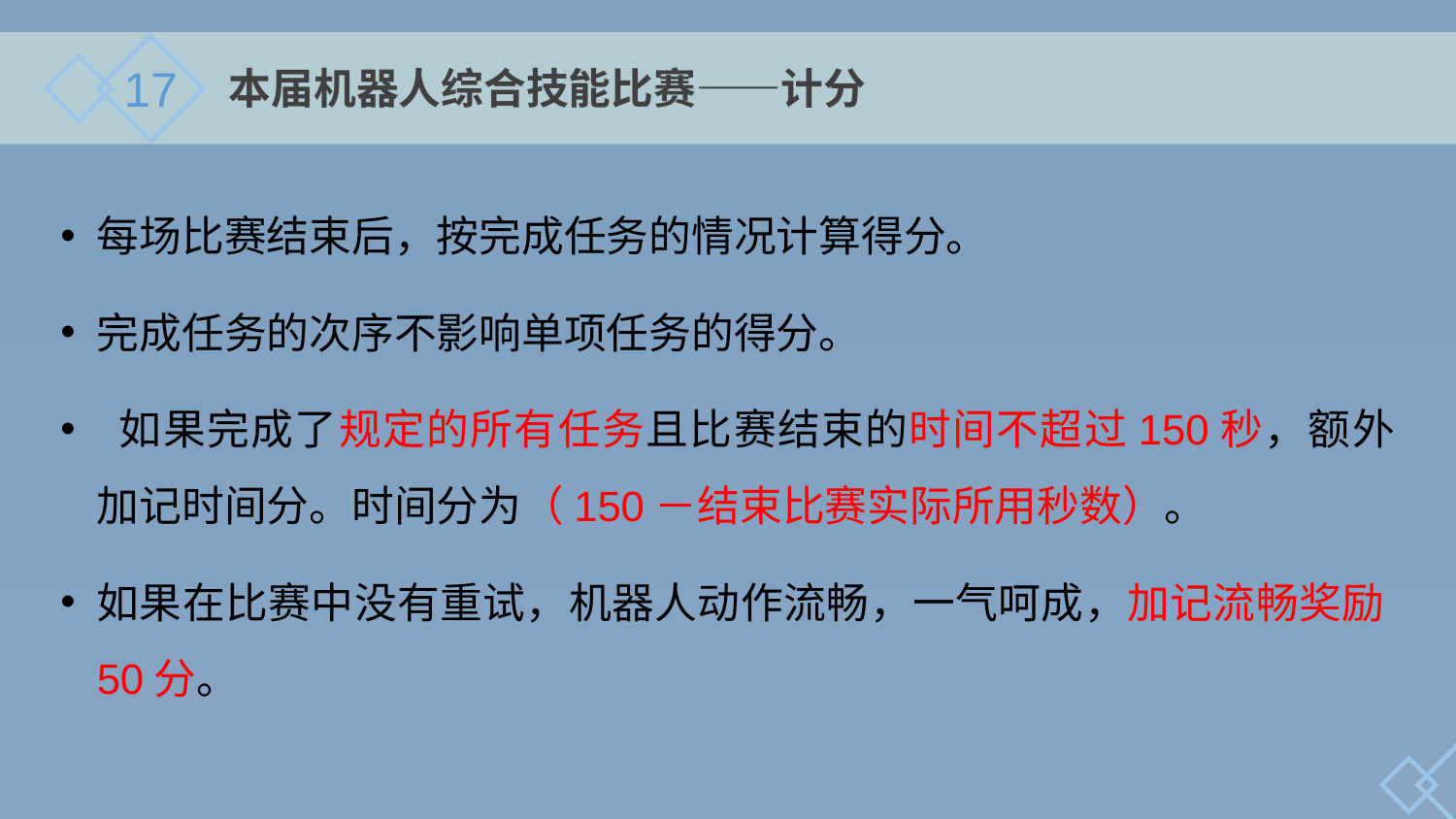

17
本届机器人综合技能比赛——计分

每场比赛结束后，按完成任务的情况计算得分。
完成任务的次序不影响单项任务的得分。
 如果完成了规定的所有任务且比赛结束的时间不超过150秒，额外加记时间分。时间分为（150－结束比赛实际所用秒数）。
如果在比赛中没有重试，机器人动作流畅，一气呵成，加记流畅奖励50分。